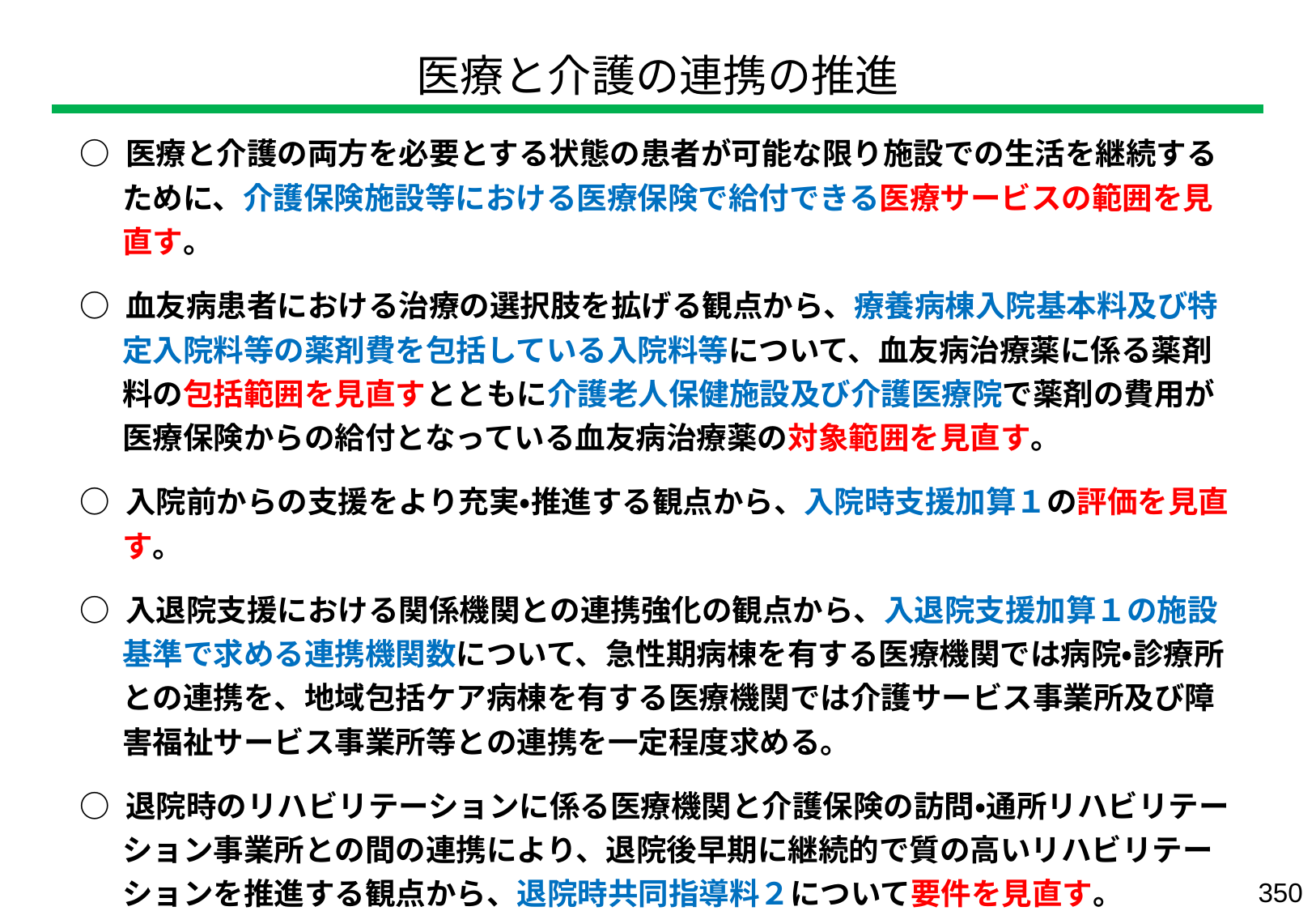

| 医療と介護の連携の推進 |
| --- |
| ○ 医療と介護の両方を必要とする状態の患者が可能な限り施設での生活を継続するために、介護保険施設等における医療保険で給付できる医療サービスの範囲を見直す。 ○ 血友病患者における治療の選択肢を拡げる観点から、療養病棟入院基本料及び特定入院料等の薬剤費を包括している入院料等について、血友病治療薬に係る薬剤料の包括範囲を見直すとともに介護老人保健施設及び介護医療院で薬剤の費用が医療保険からの給付となっている血友病治療薬の対象範囲を見直す。 ○ 入院前からの支援をより充実・推進する観点から、入院時支援加算１の評価を見直す。 ○ 入退院支援における関係機関との連携強化の観点から、入退院支援加算１の施設基準で求める連携機関数について、急性期病棟を有する医療機関では病院・診療所との連携を、地域包括ケア病棟を有する医療機関では介護サービス事業所及び障害福祉サービス事業所等との連携を一定程度求める。 ○ 退院時のリハビリテーションに係る医療機関と介護保険の訪問・通所リハビリテーション事業所との間の連携により、退院後早期に継続的で質の高いリハビリテーションを推進する観点から、退院時共同指導料２について要件を見直す。 ○ 医療と介護における栄養情報連携を推進する観点から、入院栄養食事指導料の栄養情報提供加算について、名称、要件及び評価を見直す。 |
| --- |
350